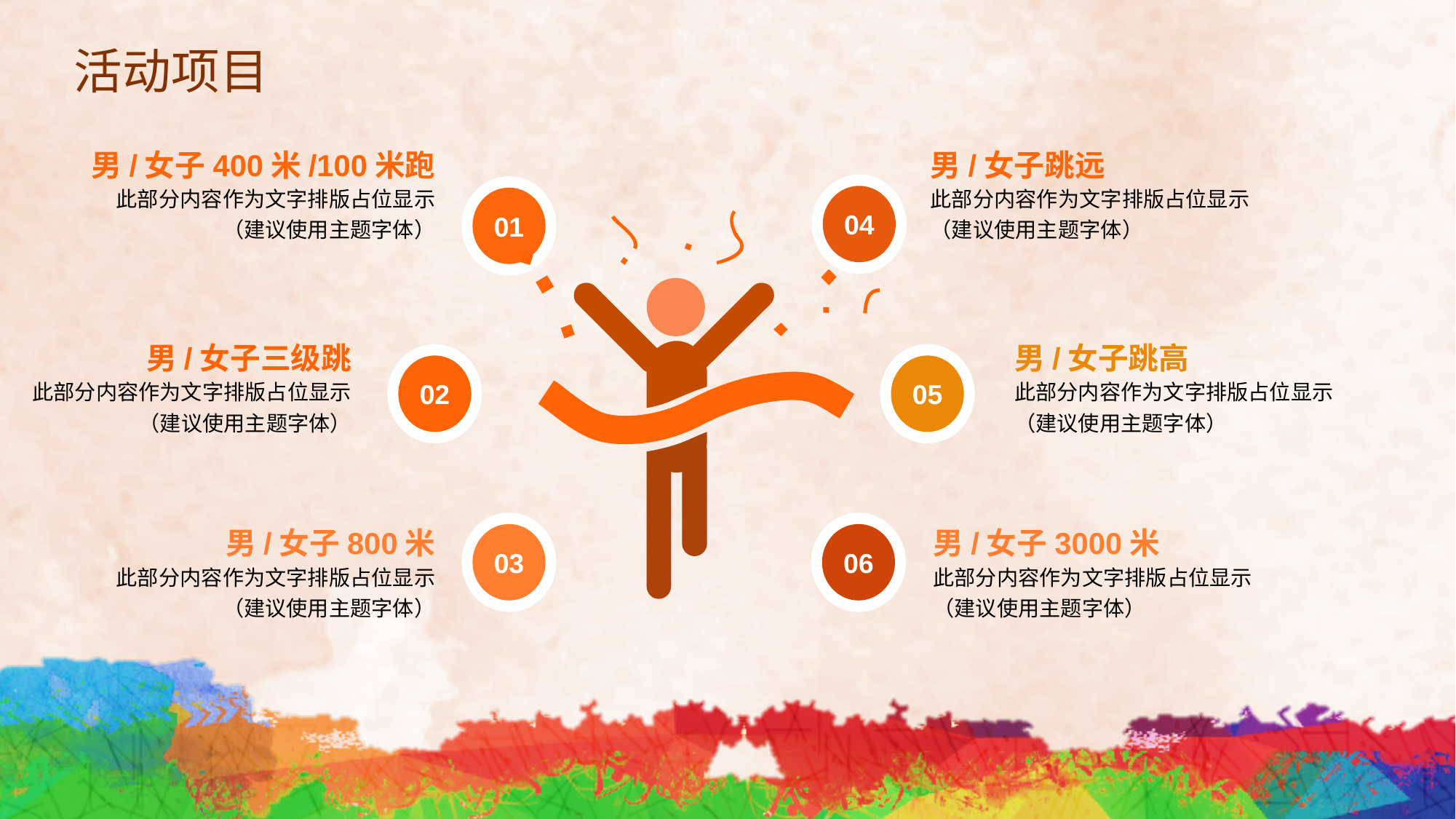

# 活动项目
男/女子400米/100米跑
男/女子跳远

04

01
此部分内容作为文字排版占位显示
（建议使用主题字体）
此部分内容作为文字排版占位显示
（建议使用主题字体）

男/女子三级跳
男/女子跳高

02

05
此部分内容作为文字排版占位显示
（建议使用主题字体）
此部分内容作为文字排版占位显示
（建议使用主题字体）

03

06
男/女子800米
男/女子3000米
此部分内容作为文字排版占位显示
（建议使用主题字体）
此部分内容作为文字排版占位显示
（建议使用主题字体）